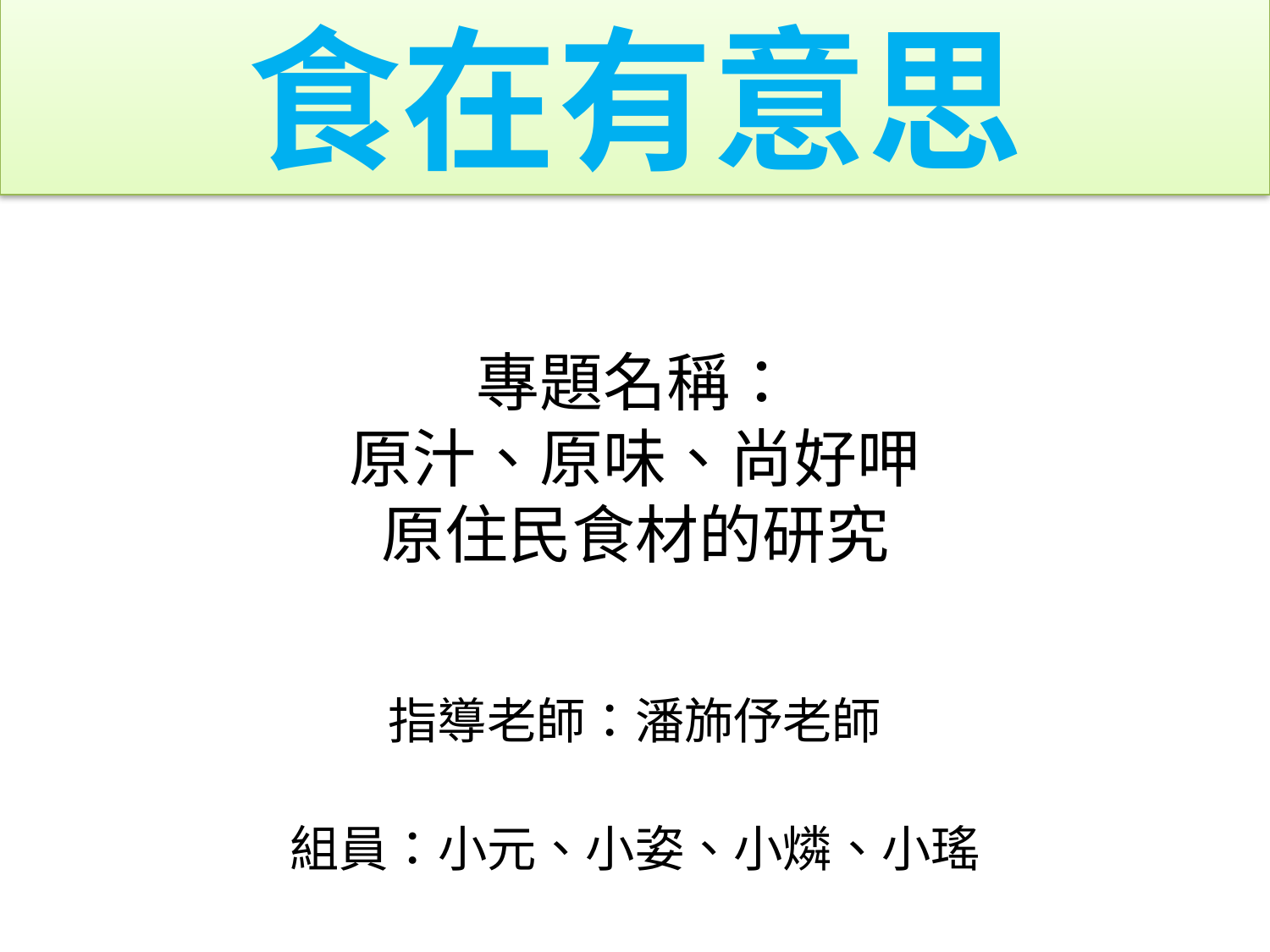

食在有意思
專題名稱：
原汁、原味、尚好呷
原住民食材的研究

指導老師：潘斾伃老師
組員：小元、小姿、小燐、小瑤